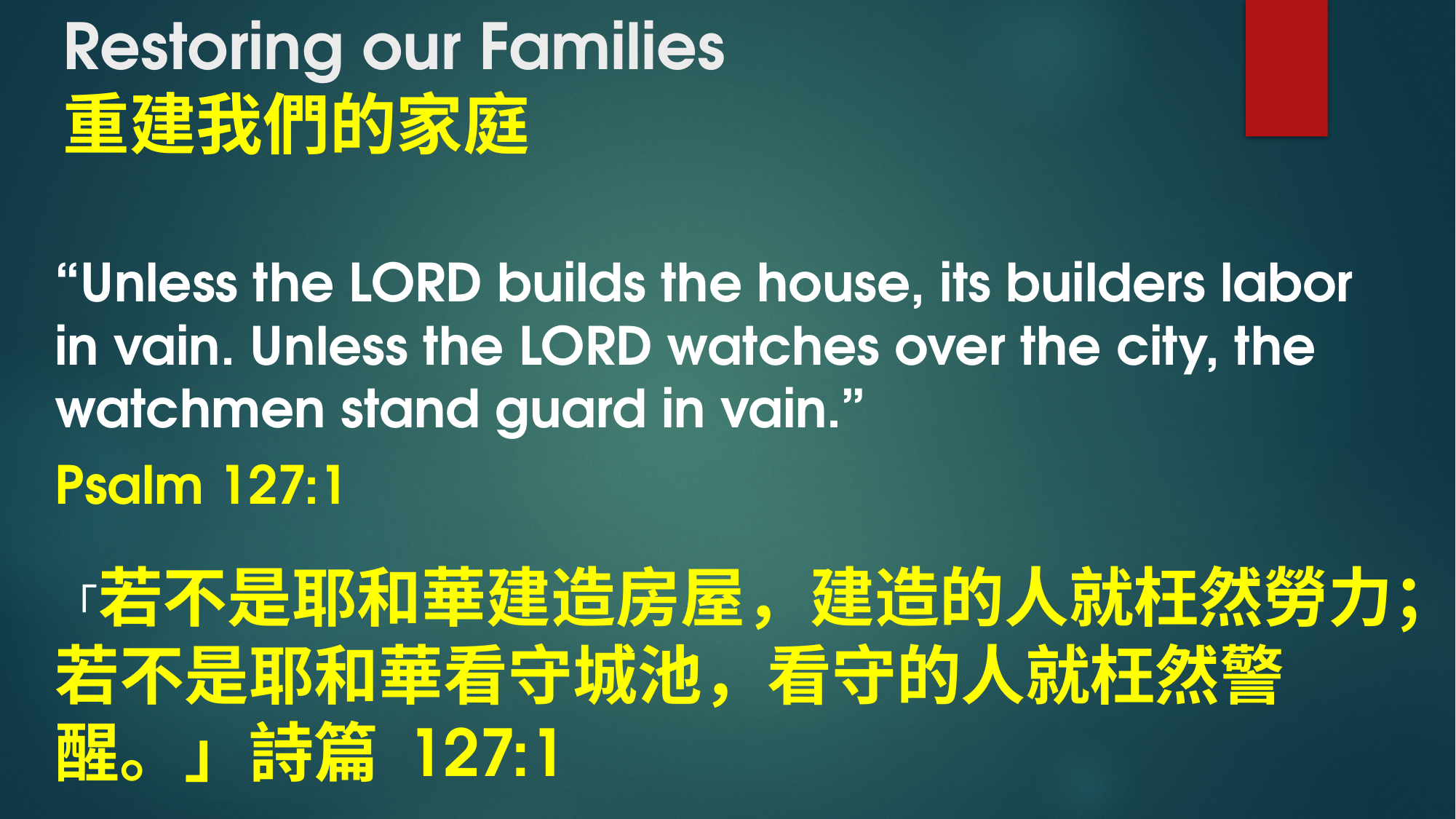

# Restoring our Families 重建我們的家庭

“Unless the LORD builds the house, its builders labor in vain. Unless the LORD watches over the city, the watchmen stand guard in vain.”
Psalm 127:1

「若不是耶和華建造房屋，建造的人就枉然勞力；若不是耶和華看守城池，看守的人就枉然警醒。」詩篇 127:1